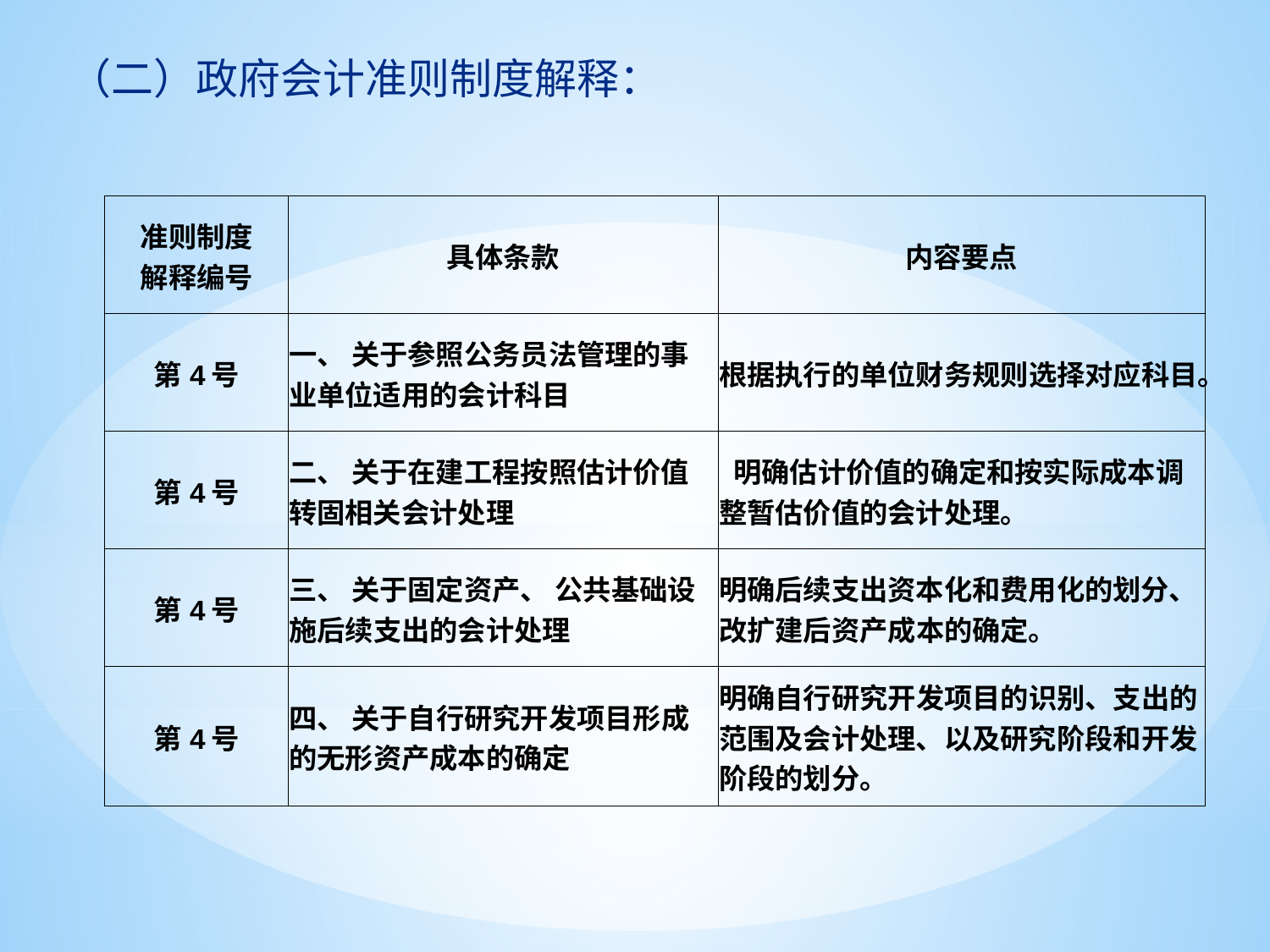

（二）政府会计准则制度解释：
| 准则制度 解释编号 | 具体条款 | 内容要点 |
| --- | --- | --- |
| 第4号 | 一、 关于参照公务员法管理的事业单位适用的会计科目 | 根据执行的单位财务规则选择对应科目。 |
| 第4号 | 二、 关于在建工程按照估计价值转固相关会计处理 | 明确估计价值的确定和按实际成本调整暂估价值的会计处理。 |
| 第4号 | 三、 关于固定资产、 公共基础设施后续支出的会计处理 | 明确后续支出资本化和费用化的划分、改扩建后资产成本的确定。 |
| 第4号 | 四、 关于自行研究开发项目形成的无形资产成本的确定 | 明确自行研究开发项目的识别、支出的范围及会计处理、以及研究阶段和开发阶段的划分。 |